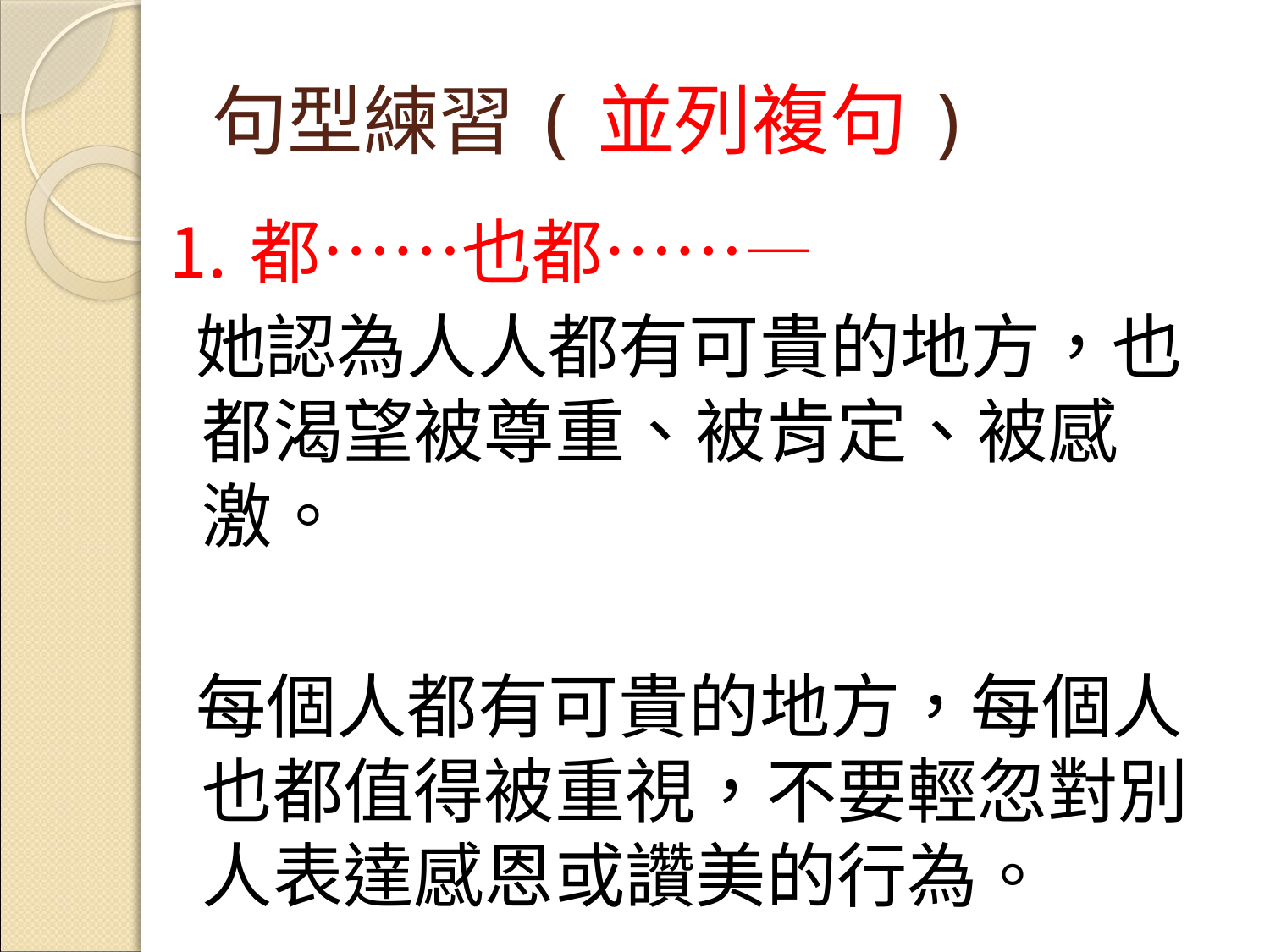

句型練習(並列複句)
⒈都……也都……—
 她認為人人都有可貴的地方，也都渴望被尊重、被肯定、被感激。

 每個人都有可貴的地方，每個人也都值得被重視，不要輕忽對別人表達感恩或讚美的行為。